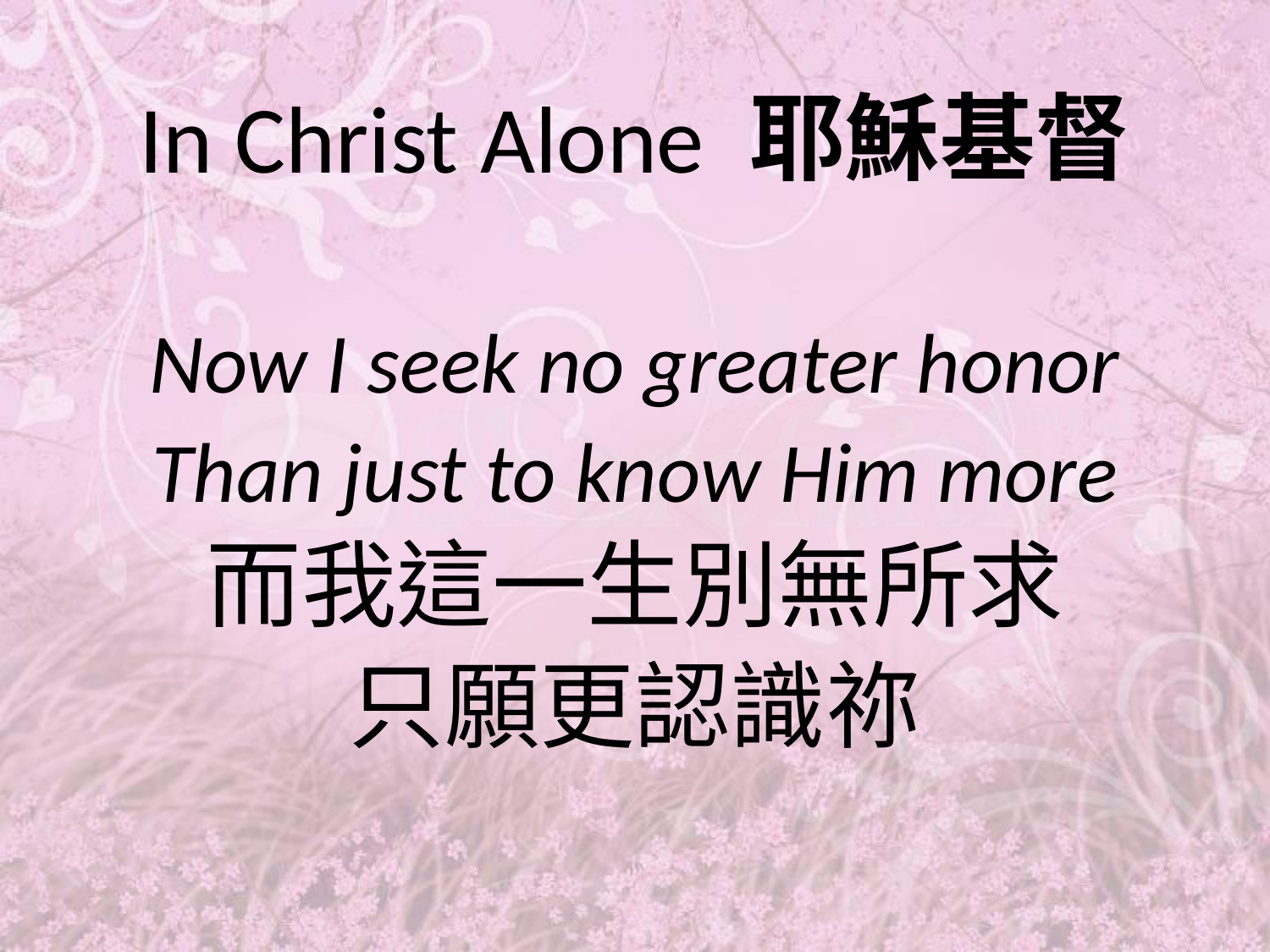

# In Christ Alone 耶穌基督
Now I seek no greater honor
Than just to know Him more
而我這一生別無所求
只願更認識祢